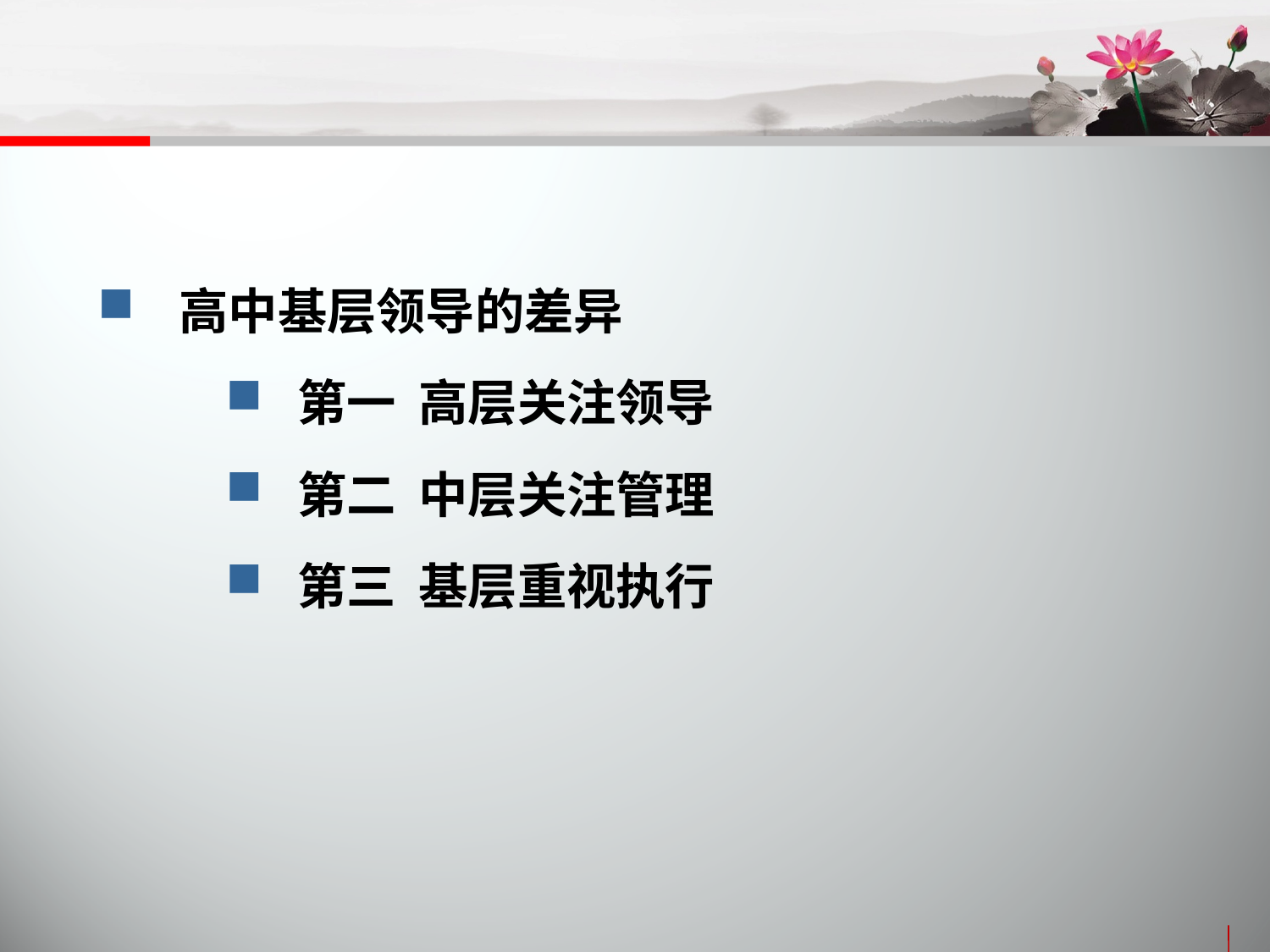

高中基层领导的差异
  第一  高层关注领导
  第二  中层关注管理
  第三  基层重视执行